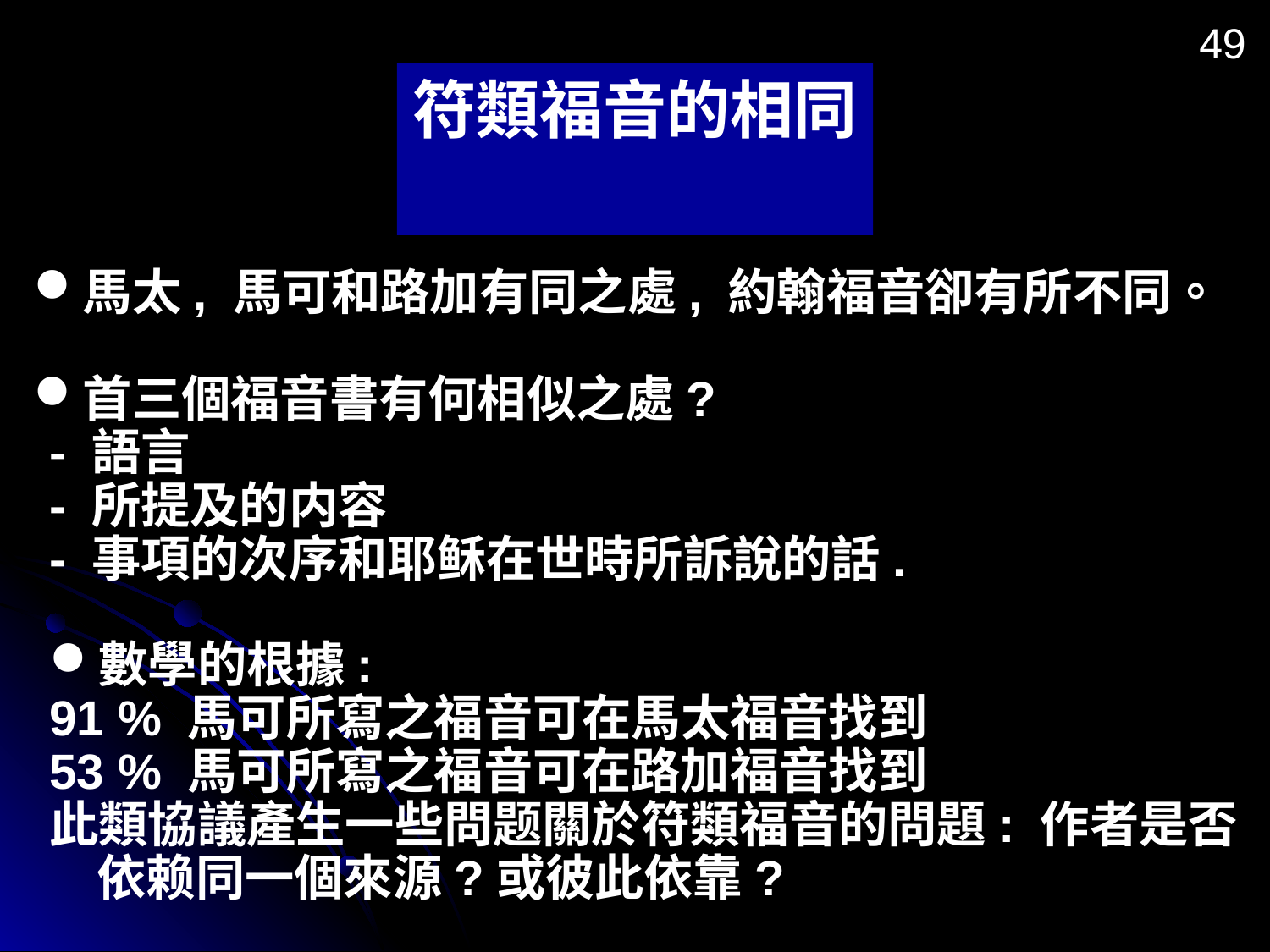

49
# 符類福音的相同

馬太, 馬可和路加有同之處, 約翰福音卻有所不同。

首三個福音書有何相似之處?
- 語言
- 所提及的内容
- 事項的次序和耶稣在世時所訴說的話.

數學的根據:
91 % 馬可所寫之福音可在馬太福音找到
53 % 馬可所寫之福音可在路加福音找到
此類協議產生一些問题關於符類福音的問題: 作者是否依赖同一個來源?或彼此依靠?